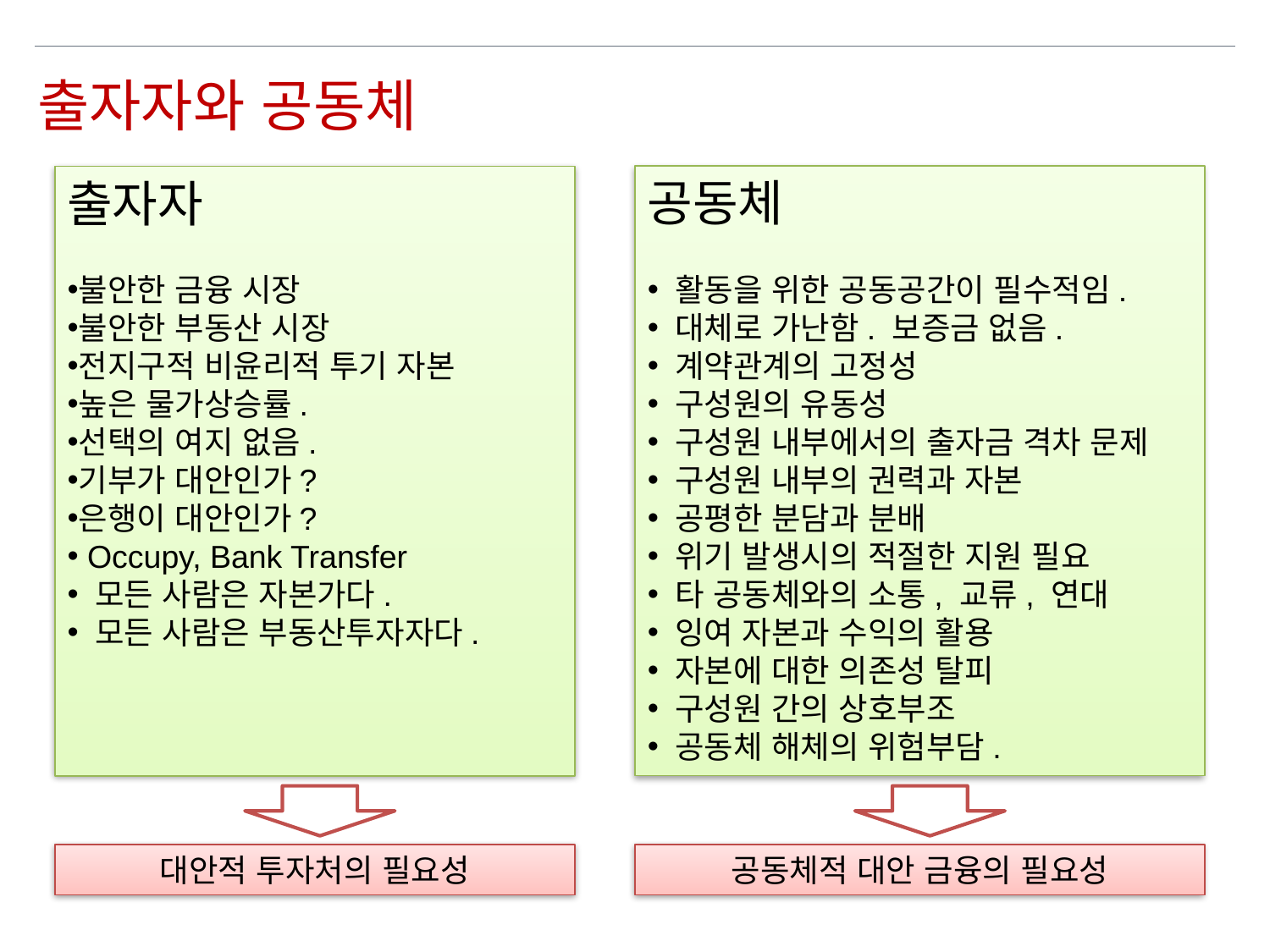

출자자와 공동체
출자자

불안한 금융 시장
불안한 부동산 시장
전지구적 비윤리적 투기 자본
높은 물가상승률.
선택의 여지 없음.
기부가 대안인가?
은행이 대안인가?
 Occupy, Bank Transfer
 모든 사람은 자본가다.
 모든 사람은 부동산투자자다.
공동체

 활동을 위한 공동공간이 필수적임.
 대체로 가난함. 보증금 없음.
 계약관계의 고정성
 구성원의 유동성
 구성원 내부에서의 출자금 격차 문제
 구성원 내부의 권력과 자본
 공평한 분담과 분배
 위기 발생시의 적절한 지원 필요
 타 공동체와의 소통, 교류, 연대
 잉여 자본과 수익의 활용
 자본에 대한 의존성 탈피
 구성원 간의 상호부조
 공동체 해체의 위험부담.

대안적 투자처의 필요성
공동체적 대안 금융의 필요성